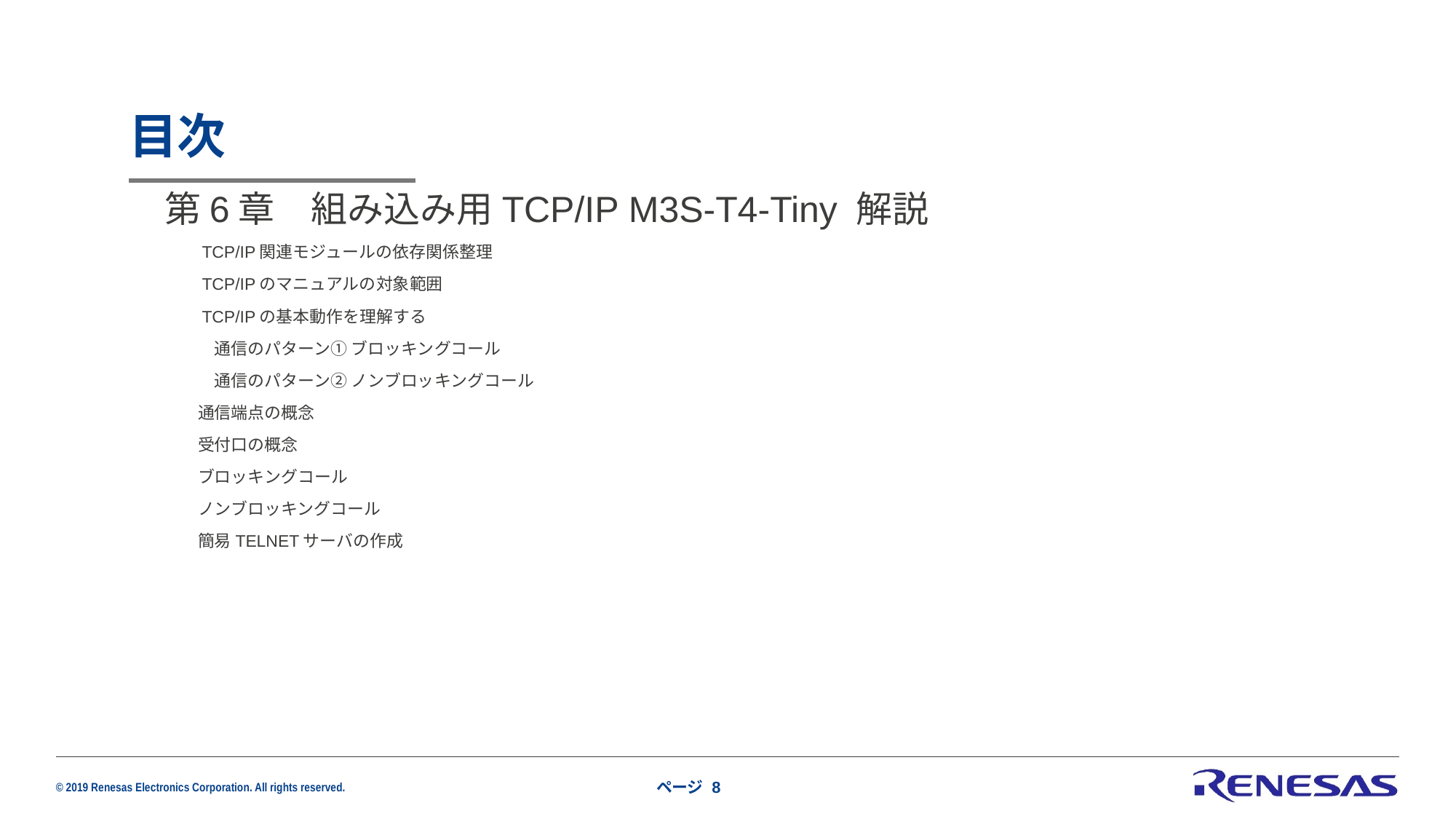

# 目次
第6章　組み込み用TCP/IP M3S-T4-Tiny 解説
　　TCP/IP関連モジュールの依存関係整理
　　TCP/IPのマニュアルの対象範囲
　　TCP/IPの基本動作を理解する
　　　通信のパターン① ブロッキングコール
　　　通信のパターン② ノンブロッキングコール
　　通信端点の概念
　　受付口の概念
　　ブロッキングコール
　　ノンブロッキングコール
　　簡易telnetサーバの作成

ページ 8